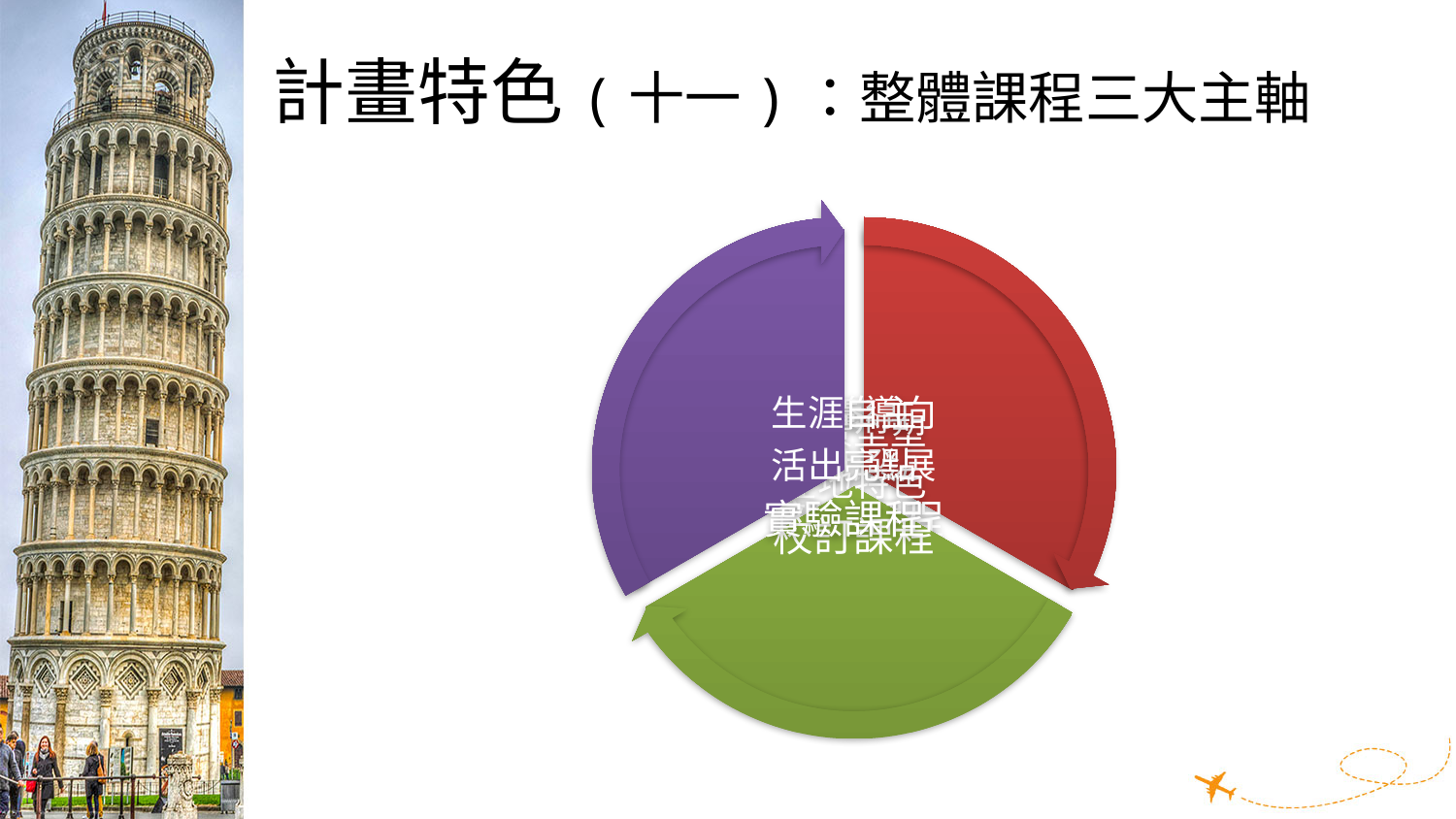

# 計畫特色(十一)：整體課程三大主軸

素養導向
轉化發展
部定課程

願景型塑
在地特色
校訂課程

生涯自主
活出亮點
實驗課程